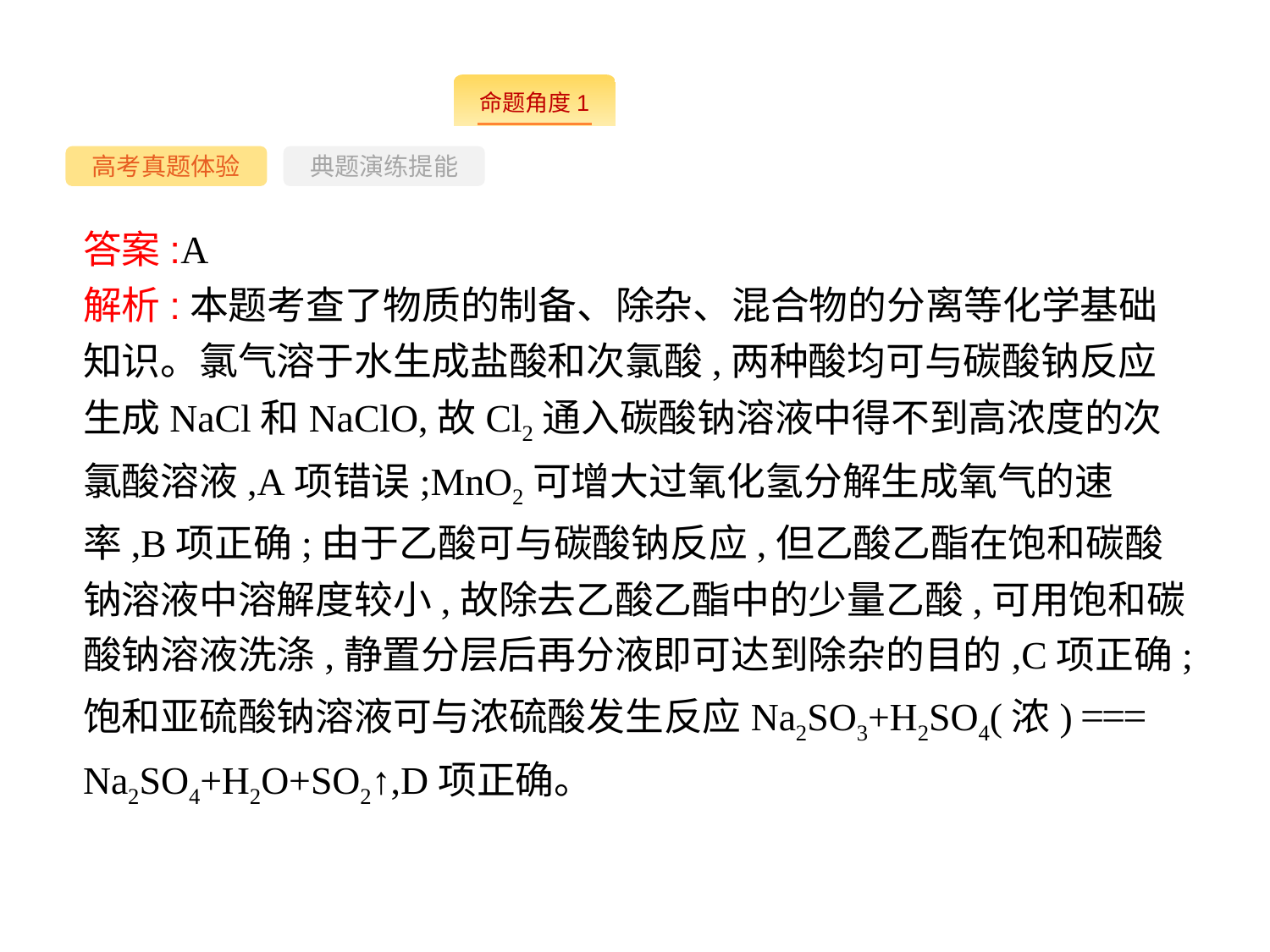

-4-
高考真题体验
典题演练提能
答案:A
解析:本题考查了物质的制备、除杂、混合物的分离等化学基础知识。氯气溶于水生成盐酸和次氯酸,两种酸均可与碳酸钠反应生成NaCl和NaClO,故Cl2通入碳酸钠溶液中得不到高浓度的次氯酸溶液,A项错误;MnO2可增大过氧化氢分解生成氧气的速率,B项正确;由于乙酸可与碳酸钠反应,但乙酸乙酯在饱和碳酸钠溶液中溶解度较小,故除去乙酸乙酯中的少量乙酸,可用饱和碳酸钠溶液洗涤,静置分层后再分液即可达到除杂的目的,C项正确;饱和亚硫酸钠溶液可与浓硫酸发生反应Na2SO3+H2SO4(浓) === Na2SO4+H2O+SO2↑,D项正确。